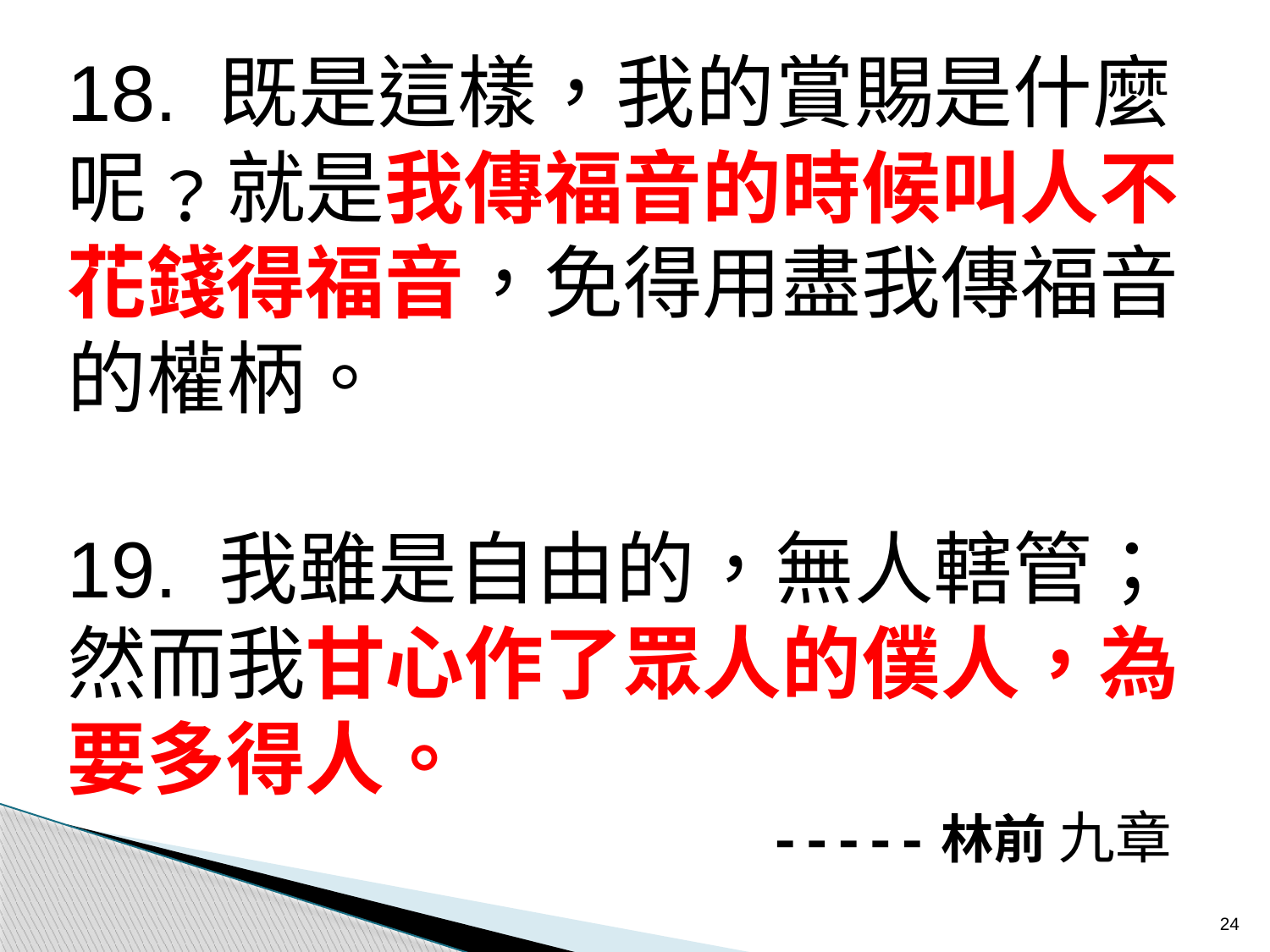

18. 既是這樣，我的賞賜是什麼呢﹖就是我傳福音的時候叫人不花錢得福音，免得用盡我傳福音的權柄。

19. 我雖是自由的，無人轄管；然而我甘心作了眾人的僕人，為要多得人。
-----林前 九章
24